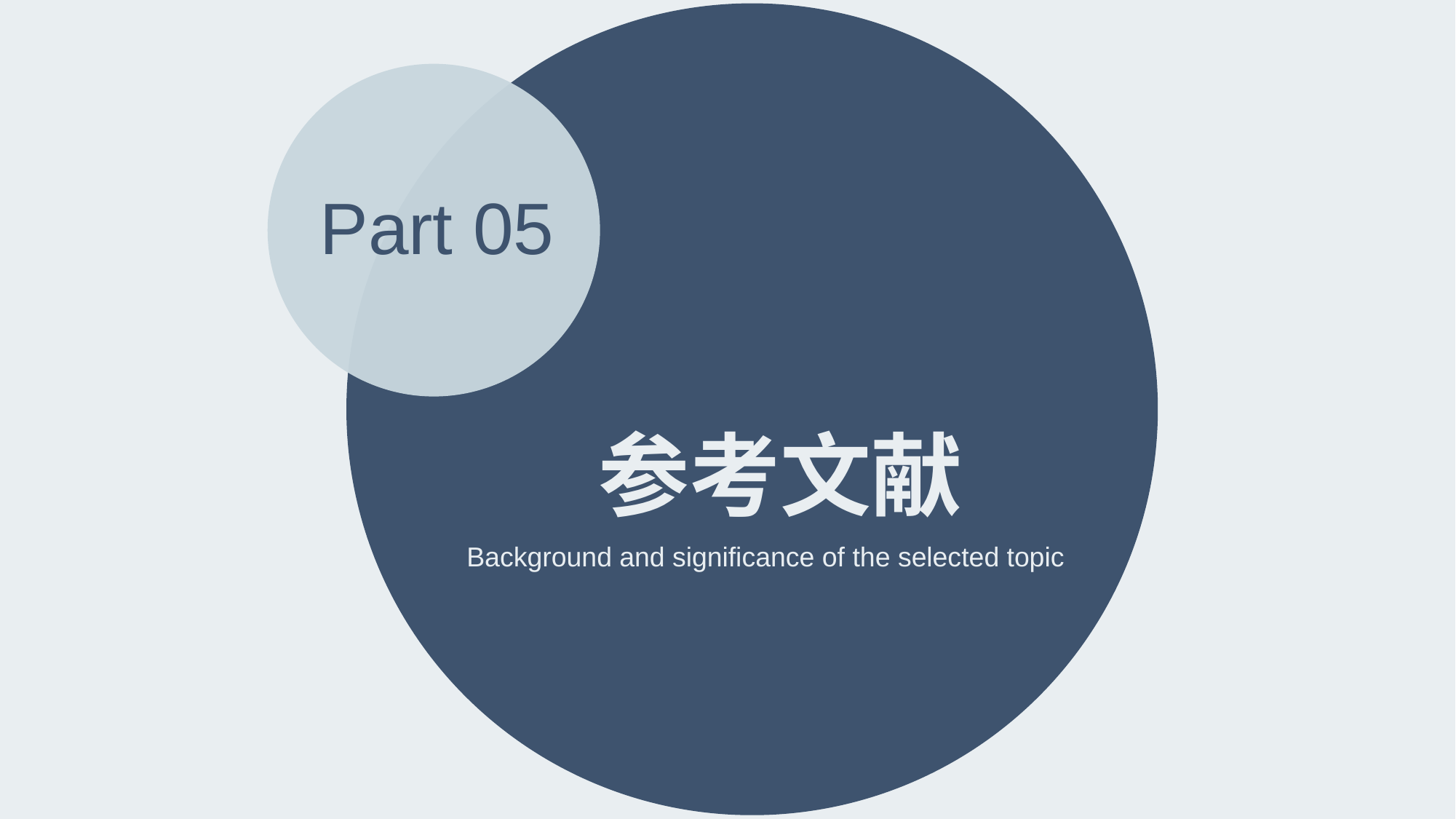

Part 05
参考文献
Background and significance of the selected topic